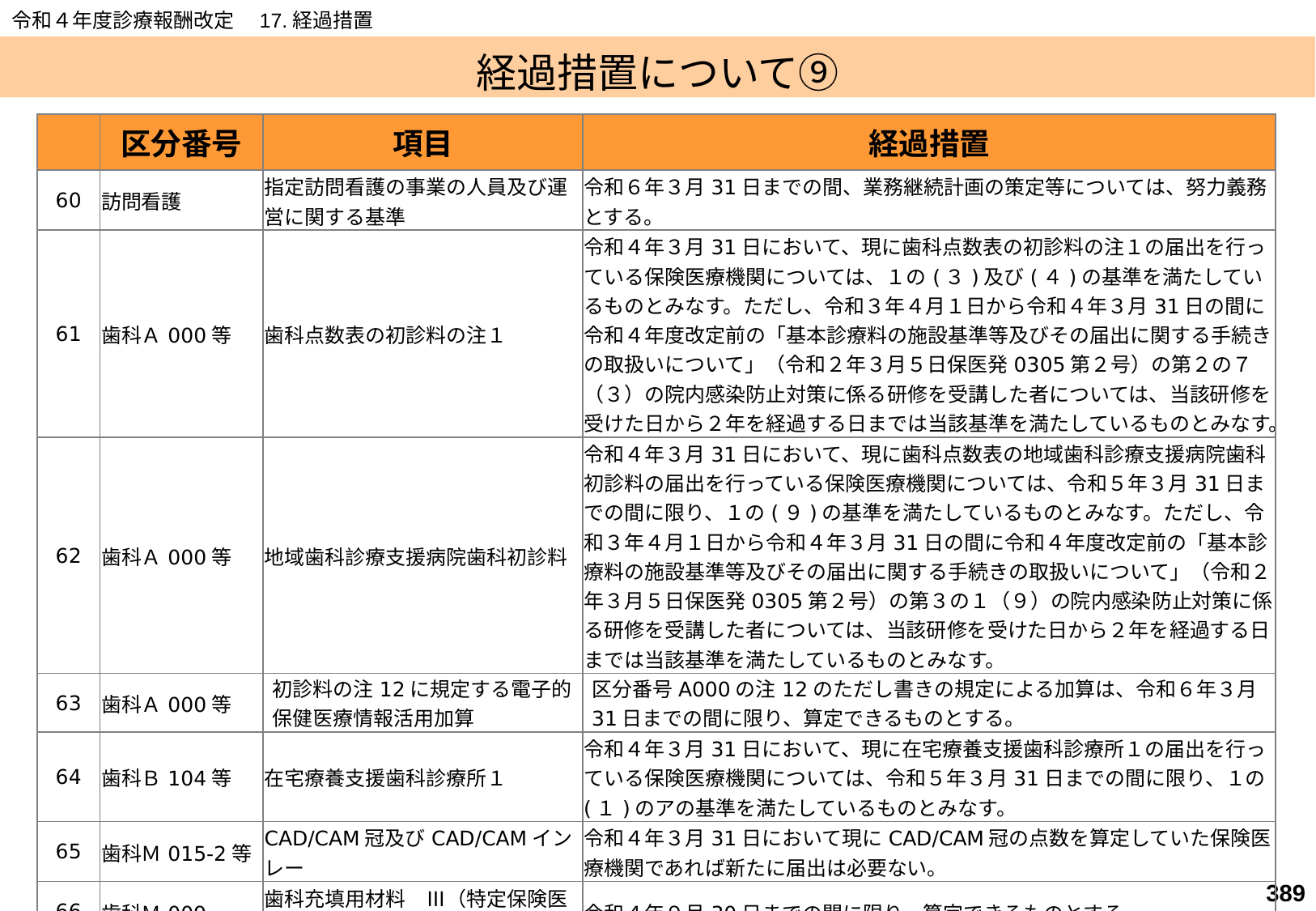

令和４年度診療報酬改定　17.経過措置
# 経過措置について⑨
|  | 区分番号 | 項目 | 経過措置 |
| --- | --- | --- | --- |
| 60 | 訪問看護 | 指定訪問看護の事業の人員及び運営に関する基準 | 令和６年３月31日までの間、業務継続計画の策定等については、努力義務とする。 |
| 61 | 歯科Ａ000等 | 歯科点数表の初診料の注１ | 令和４年３月31日において、現に歯科点数表の初診料の注１の届出を行っている保険医療機関については、１の(３)及び(４)の基準を満たしているものとみなす。ただし、令和３年４月１日から令和４年３月31日の間に令和４年度改定前の「基本診療料の施設基準等及びその届出に関する手続きの取扱いについて」（令和２年３月５日保医発0305第２号）の第２の７（３）の院内感染防止対策に係る研修を受講した者については、当該研修を受けた日から２年を経過する日までは当該基準を満たしているものとみなす。 |
| 62 | 歯科Ａ000等 | 地域歯科診療支援病院歯科初診料 | 令和４年３月31日において、現に歯科点数表の地域歯科診療支援病院歯科初診料の届出を行っている保険医療機関については、令和５年３月31日までの間に限り、１の(９)の基準を満たしているものとみなす。ただし、令和３年４月１日から令和４年３月31日の間に令和４年度改定前の「基本診療料の施設基準等及びその届出に関する手続きの取扱いについて」（令和２年３月５日保医発0305第２号）の第３の１（９）の院内感染防止対策に係る研修を受講した者については、当該研修を受けた日から２年を経過する日までは当該基準を満たしているものとみなす。 |
| 63 | 歯科Ａ000等 | 初診料の注12に規定する電子的保健医療情報活用加算 | 区分番号A000の注12のただし書きの規定による加算は、令和６年３月31日までの間に限り、算定できるものとする。 |
| 64 | 歯科Ｂ104等 | 在宅療養支援歯科診療所１ | 令和４年３月31日において、現に在宅療養支援歯科診療所１の届出を行っている保険医療機関については、令和５年３月31日までの間に限り、１の(１)のアの基準を満たしているものとみなす。 |
| 65 | 歯科Ｍ015-2等 | CAD/CAM冠及びCAD/CAMインレー | 令和４年３月31日において現にCAD/CAM冠の点数を算定していた保険医療機関であれば新たに届出は必要ない。 |
| 66 | 歯科Ｍ009 | 歯科充填用材料　Ⅲ（特定保険医療材料） | 令和４年９月30日までの間に限り、算定できるものとする。 |
| 67 | 調剤 | 電子的保健医療情報活用加算 | 区分番号１０の２の注５のただし書の規定による加算は、令和６年３月31日までの間に限り、算定できるものとする。 |